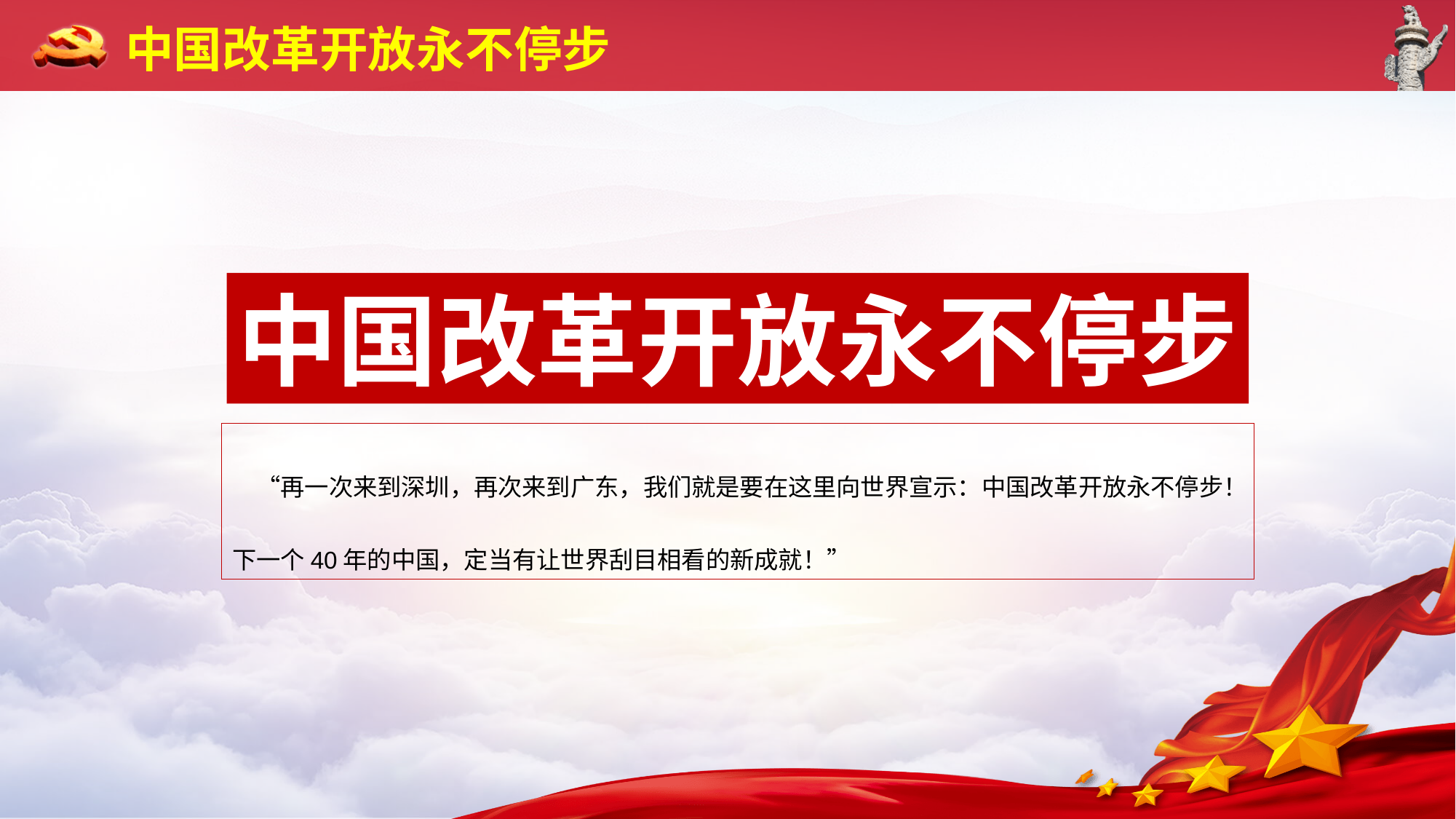

中国改革开放永不停步
中国改革开放永不停步
　“再一次来到深圳，再次来到广东，我们就是要在这里向世界宣示：中国改革开放永不停步！下一个40年的中国，定当有让世界刮目相看的新成就！”